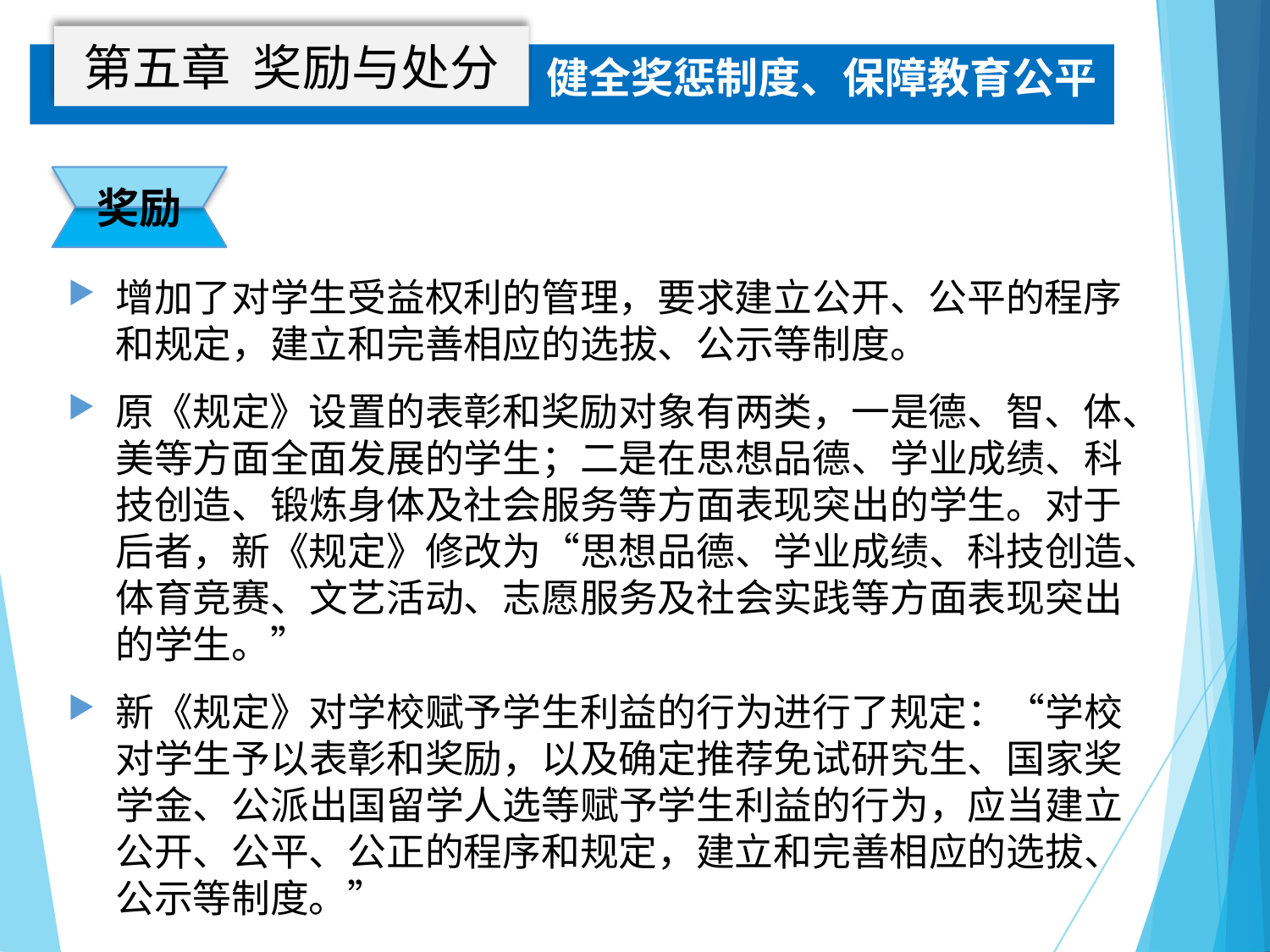

第五章  奖励与处分
健全奖惩制度、保障教育公平

奖励

增加了对学生受益权利的管理，要求建立公开、公平的程序和规定，建立和完善相应的选拔、公示等制度。
原《规定》设置的表彰和奖励对象有两类，一是德、智、体、美等方面全面发展的学生；二是在思想品德、学业成绩、科技创造、锻炼身体及社会服务等方面表现突出的学生。对于后者，新《规定》修改为“思想品德、学业成绩、科技创造、体育竞赛、文艺活动、志愿服务及社会实践等方面表现突出的学生。”
新《规定》对学校赋予学生利益的行为进行了规定：“学校对学生予以表彰和奖励，以及确定推荐免试研究生、国家奖学金、公派出国留学人选等赋予学生利益的行为，应当建立公开、公平、公正的程序和规定，建立和完善相应的选拔、公示等制度。”